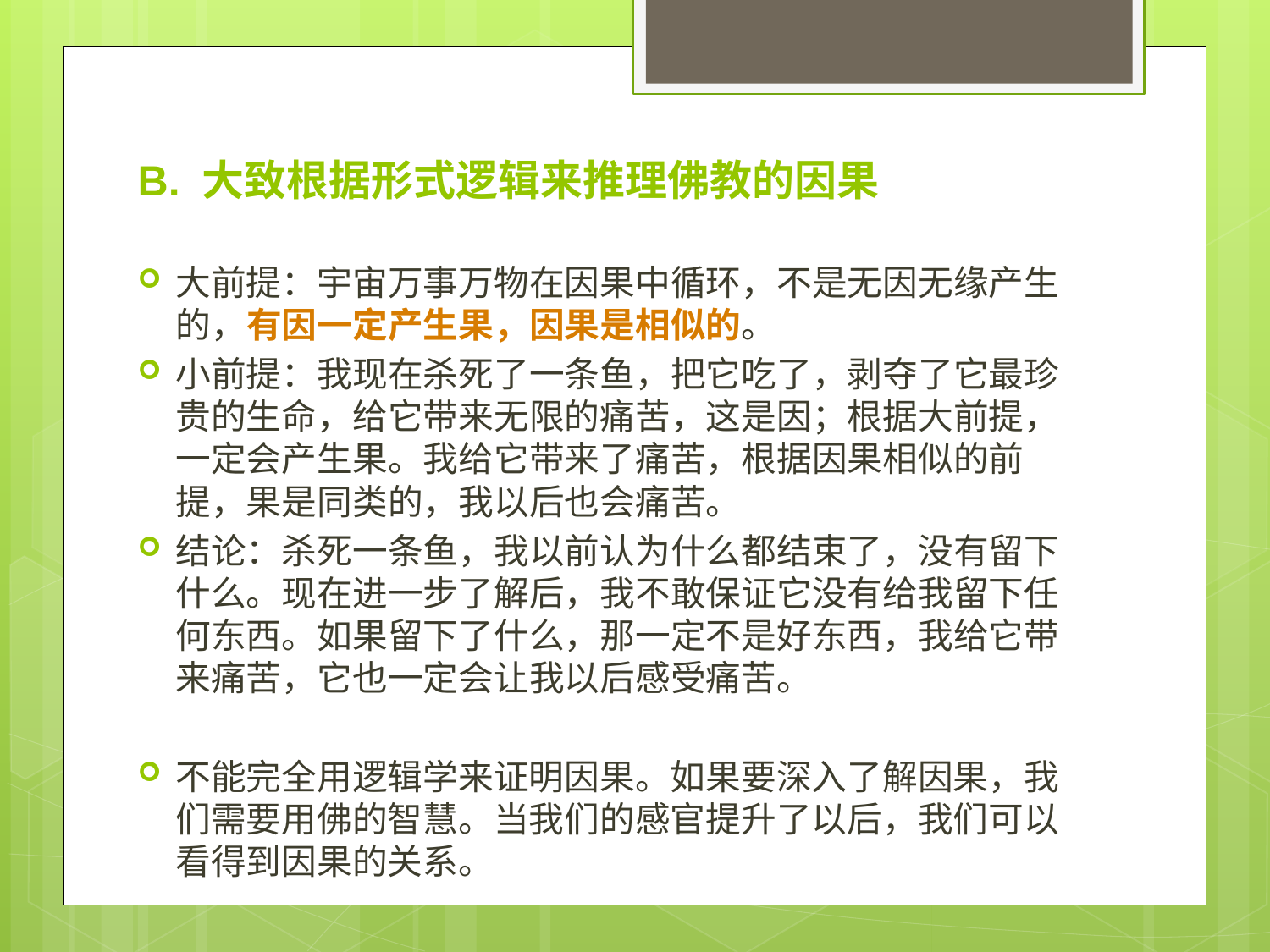

B. 大致根据形式逻辑来推理佛教的因果

大前提：宇宙万事万物在因果中循环，不是无因无缘产生的，有因一定产生果，因果是相似的。
小前提：我现在杀死了一条鱼，把它吃了，剥夺了它最珍贵的生命，给它带来无限的痛苦，这是因；根据大前提，一定会产生果。我给它带来了痛苦，根据因果相似的前提，果是同类的，我以后也会痛苦。
结论：杀死一条鱼，我以前认为什么都结束了，没有留下什么。现在进一步了解后，我不敢保证它没有给我留下任何东西。如果留下了什么，那一定不是好东西，我给它带来痛苦，它也一定会让我以后感受痛苦。

不能完全用逻辑学来证明因果。如果要深入了解因果，我们需要用佛的智慧。当我们的感官提升了以后，我们可以看得到因果的关系。